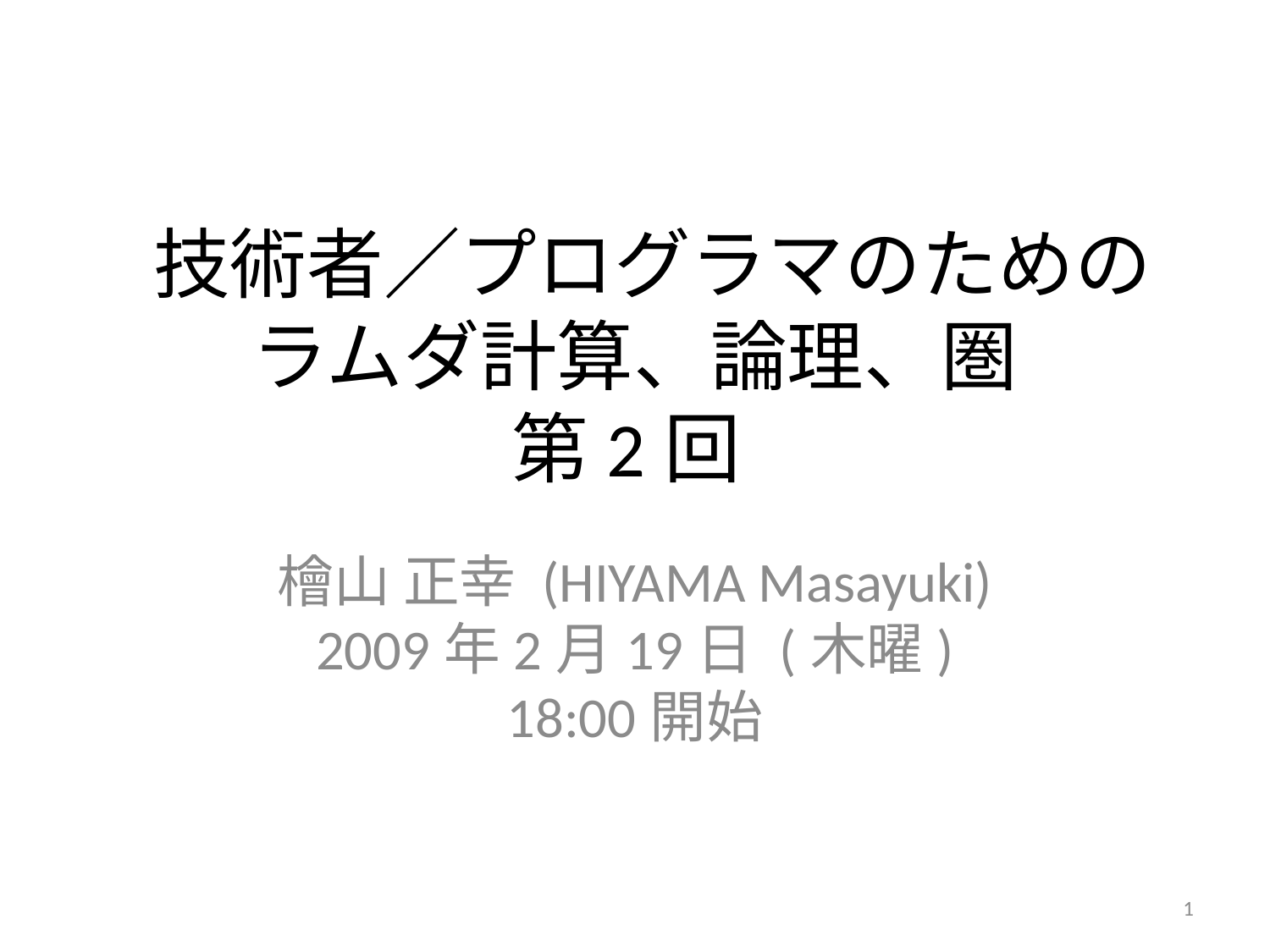

# 技術者／プログラマのための ラムダ計算、論理、圏 第2回
檜山 正幸 (HIYAMA Masayuki)
2009年2月19日 (木曜)
18:00開始

1